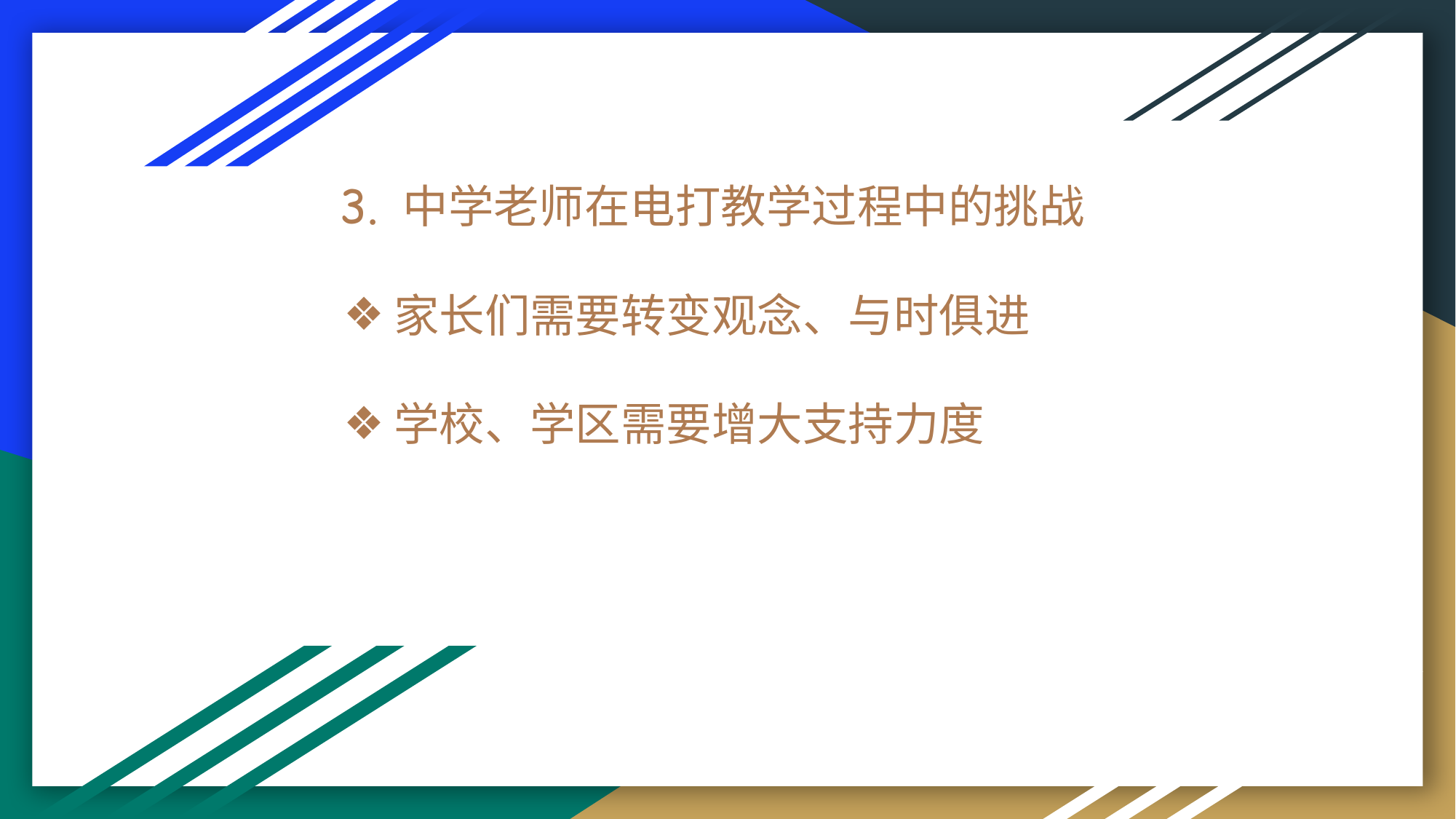

3. 中学老师在电打教学过程中的挑战

家长们需要转变观念、与时俱进

学校、学区需要增大支持力度